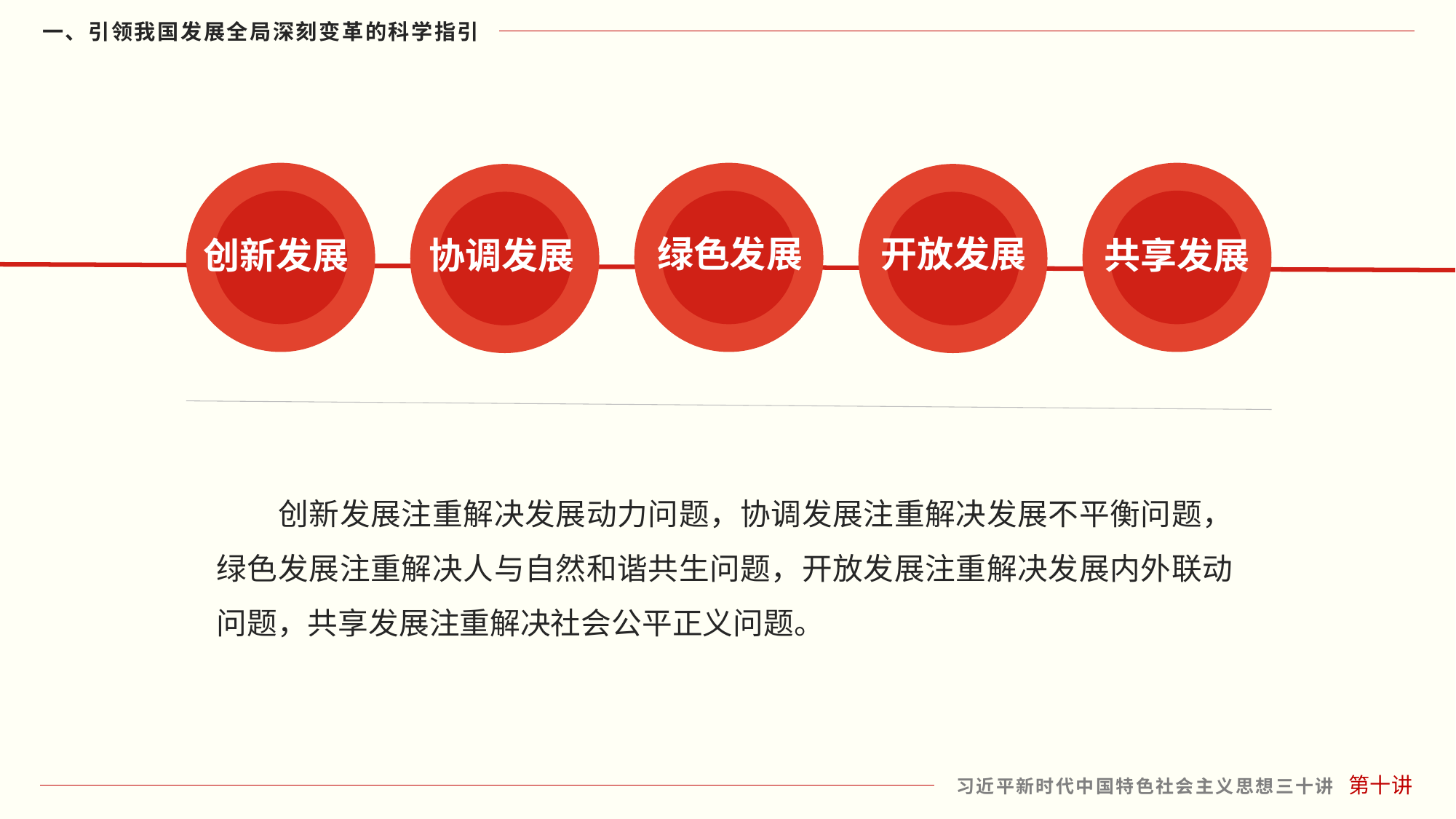

绿色发展
开放发展

创新发展
协调发展
共享发展
　　创新发展注重解决发展动力问题，协调发展注重解决发展不平衡问题，绿色发展注重解决人与自然和谐共生问题，开放发展注重解决发展内外联动问题，共享发展注重解决社会公平正义问题。